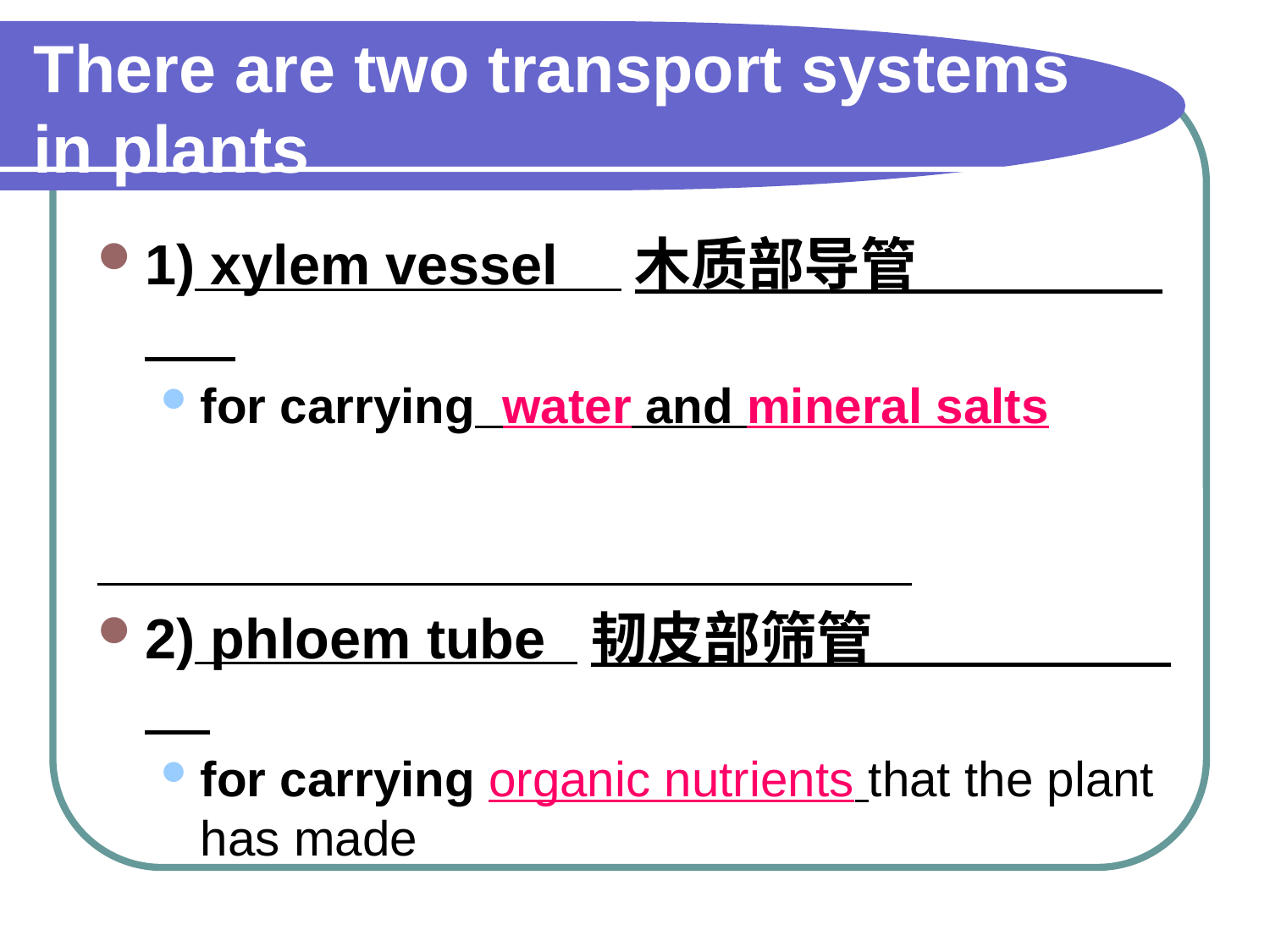

# There are two transport systems in plants
1) xylem vessel    木质部导管
for carrying  water and mineral salts

2) phloem tube  韧皮部筛管
for carrying organic nutrients that the plant has made